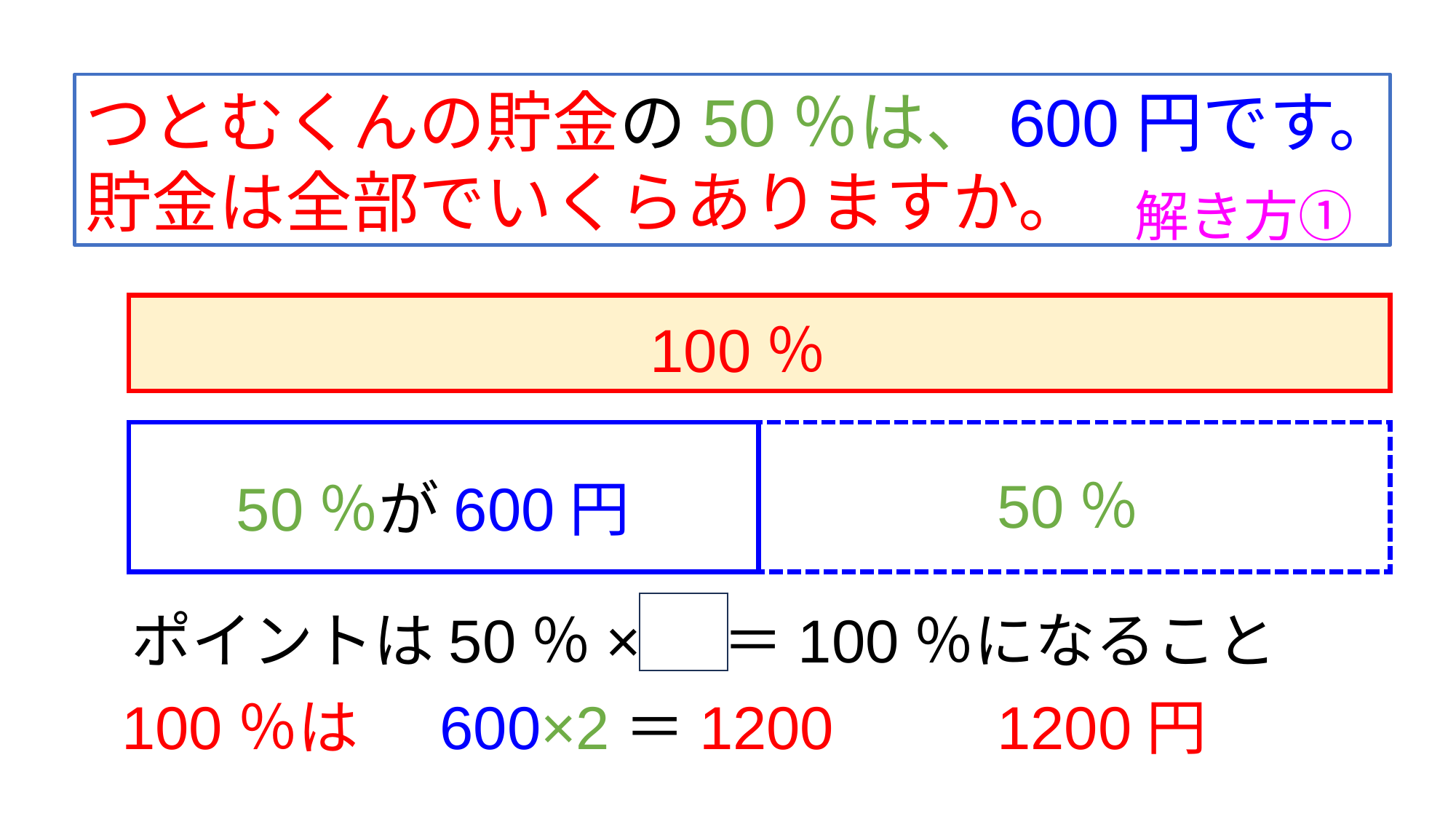

つとむくんの貯金の50％は、600円です。貯金は全部でいくらありますか。
解き方①

100％

50％
50％が600円

ポイントは50％× 2 ＝100％になること
100％は
600×2＝1200
1200円